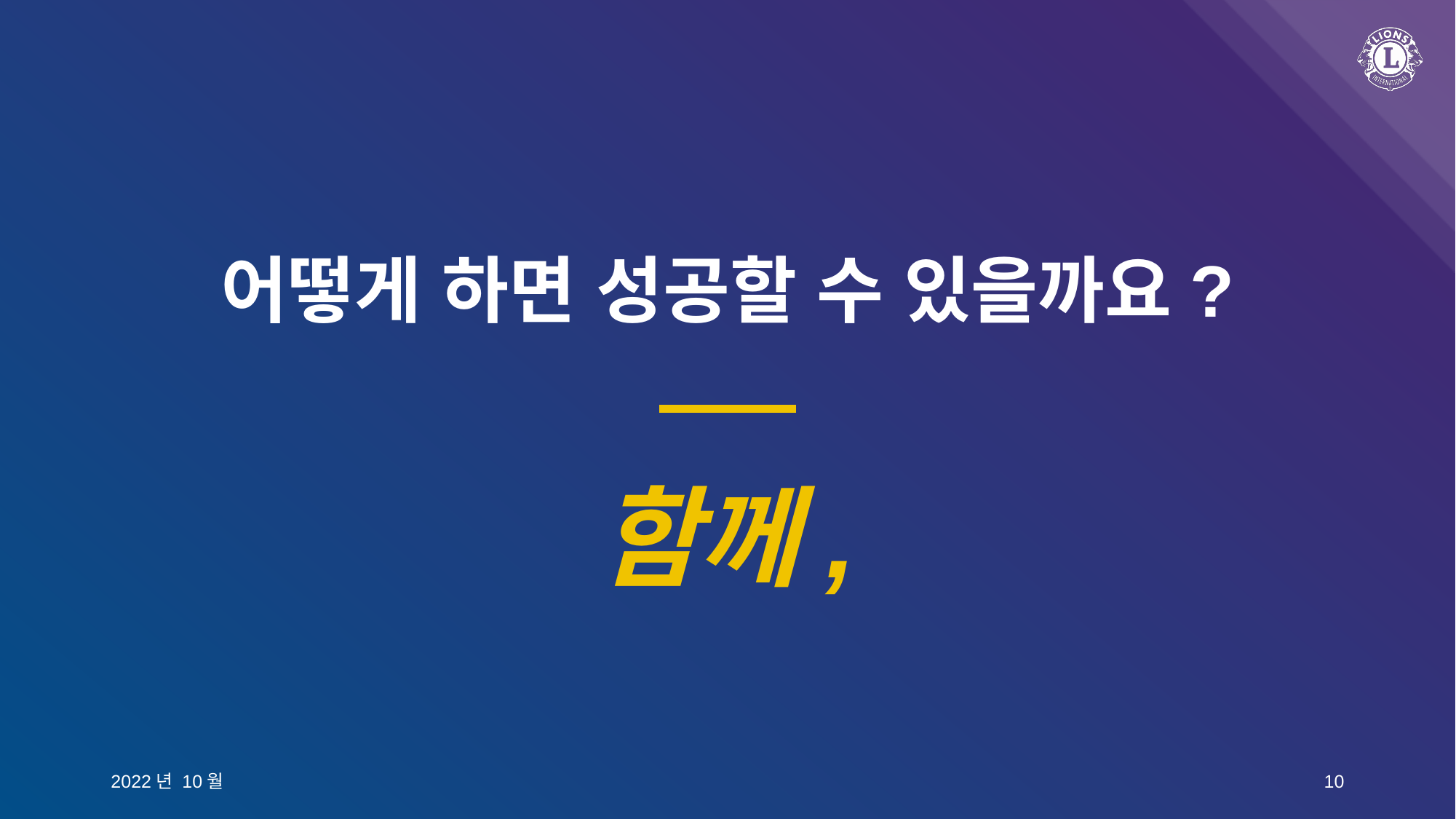

# 어떻게 하면 성공할 수 있을까요?
함께,
2022년 10월
10